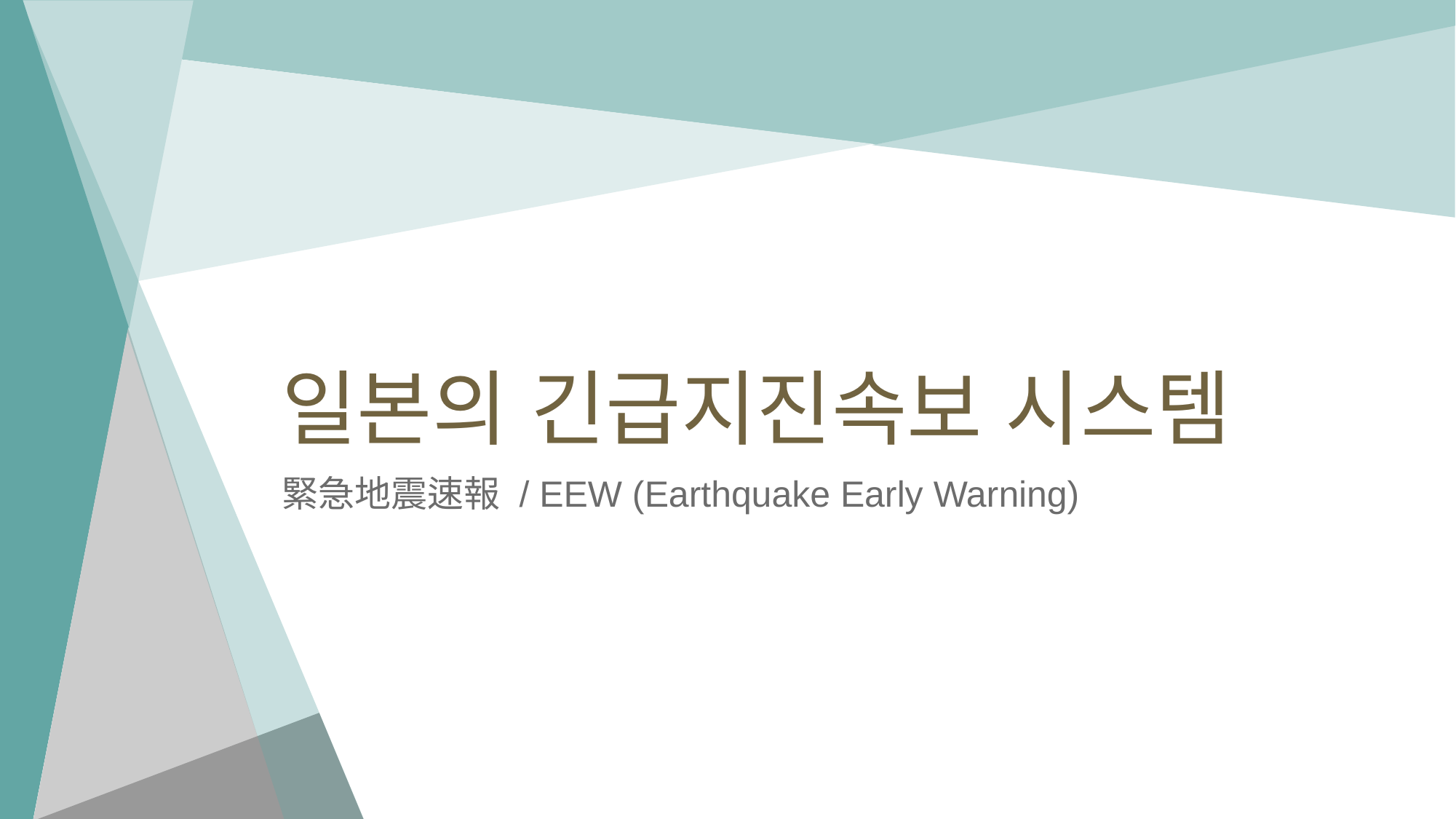

# 일본의 긴급지진속보 시스템
緊急地震速報 / EEW (Earthquake Early Warning)